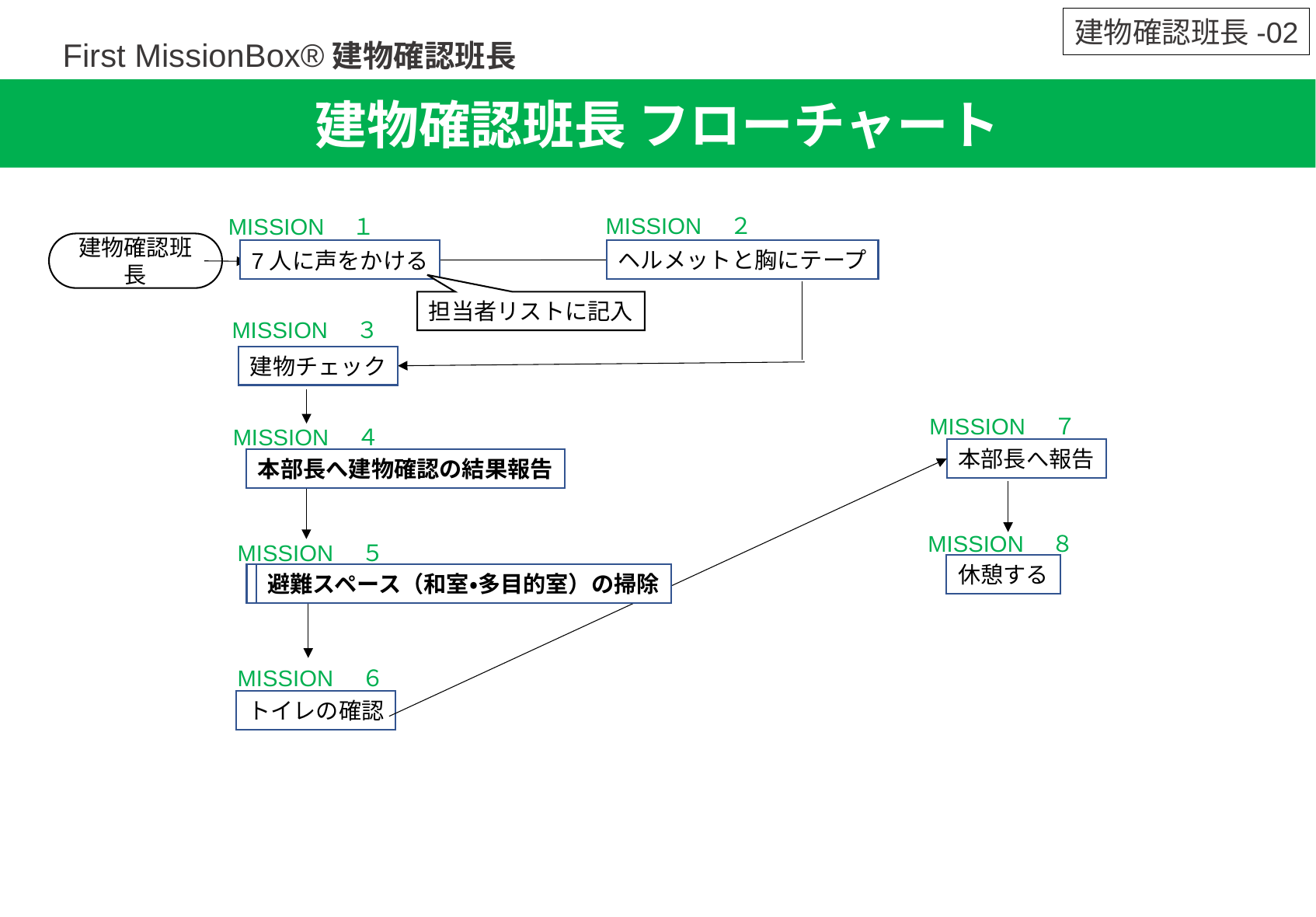

建物確認班長-02
　　First MissionBox®建物確認班長
建物確認班長 フローチャート
MISSION　２
MISSION　１
建物確認班長
ヘルメットと胸にテープ
7人に声をかける
担当者リストに記入
MISSION　３
建物チェック
MISSION　７
MISSION　４
本部長へ報告
本部長へ建物確認の結果報告
MISSION　８
MISSION　５
休憩する
本部長に報告
避難スペース（和室・多目的室）の掃除
MISSION　６
トイレの確認